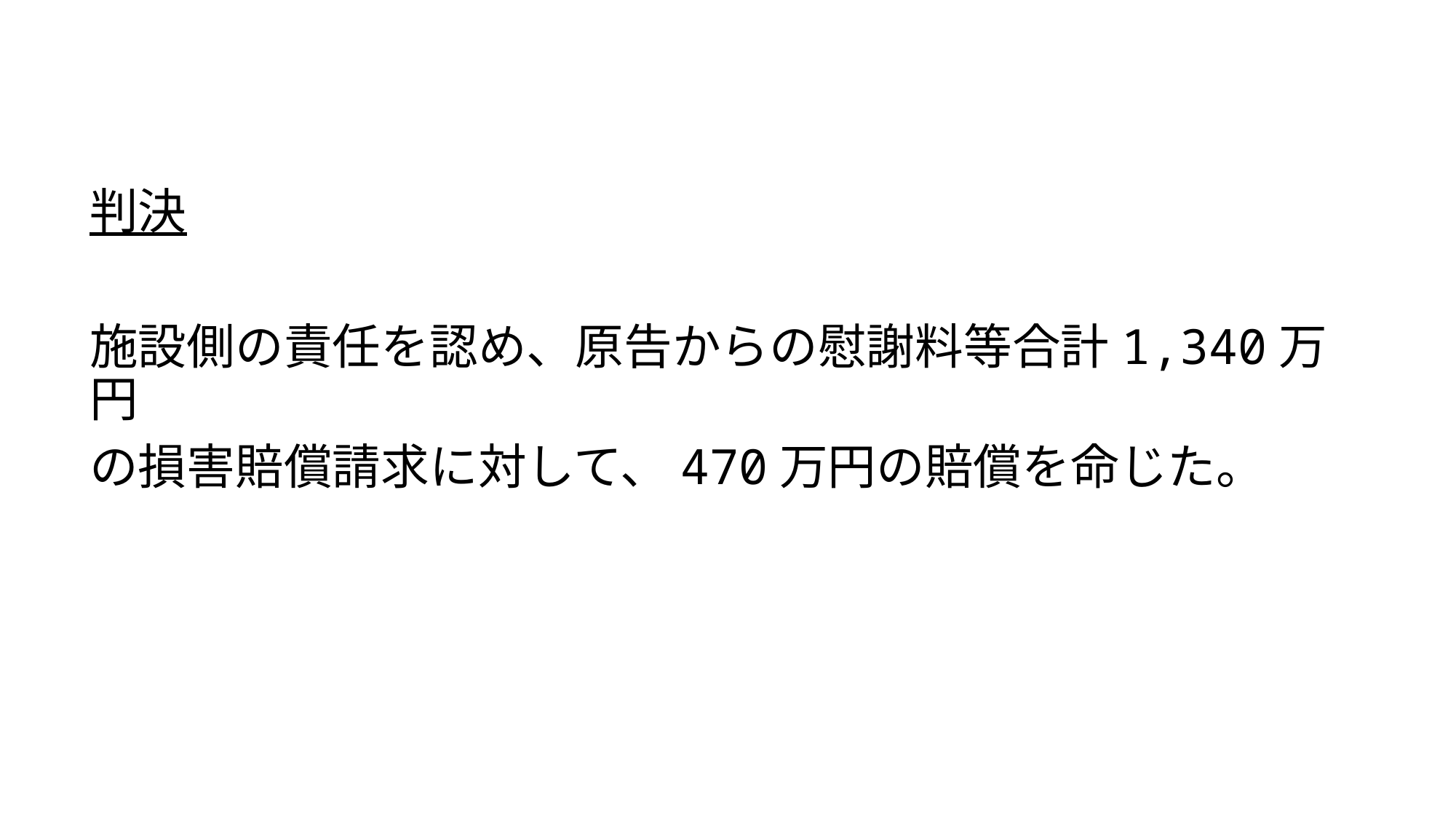

判決

施設側の責任を認め、原告からの慰謝料等合計1,340万円
の損害賠償請求に対して、470万円の賠償を命じた。